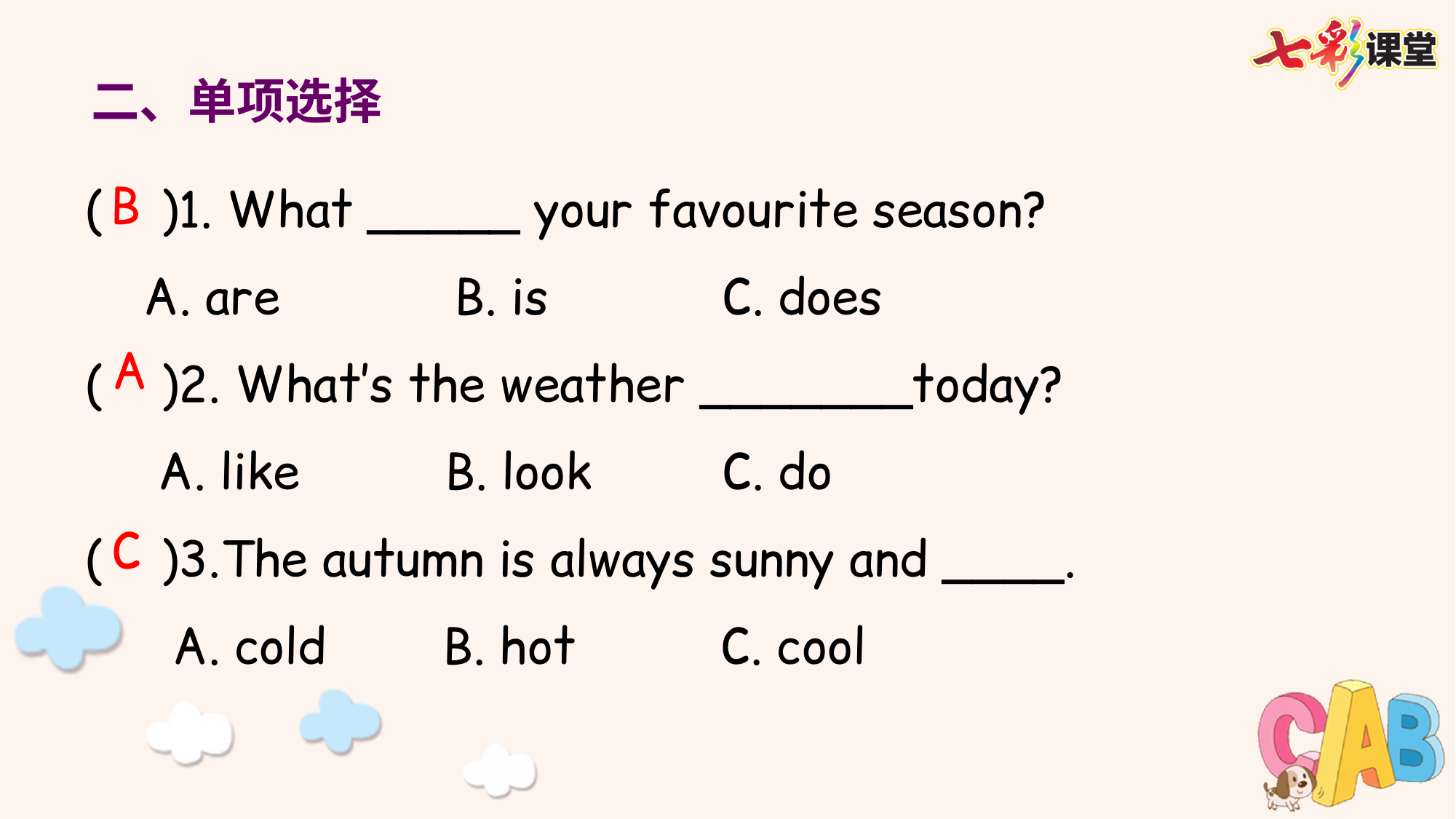

二、单项选择
(    )1. What _____ your favourite season?
    A. are            B. is            C. does
(    )2. What’s the weather _______today?
     A. like          B. look         C. do
(    )3.The autumn is always sunny and ____.
      A. cold        B. hot          C. cool
B
A
C